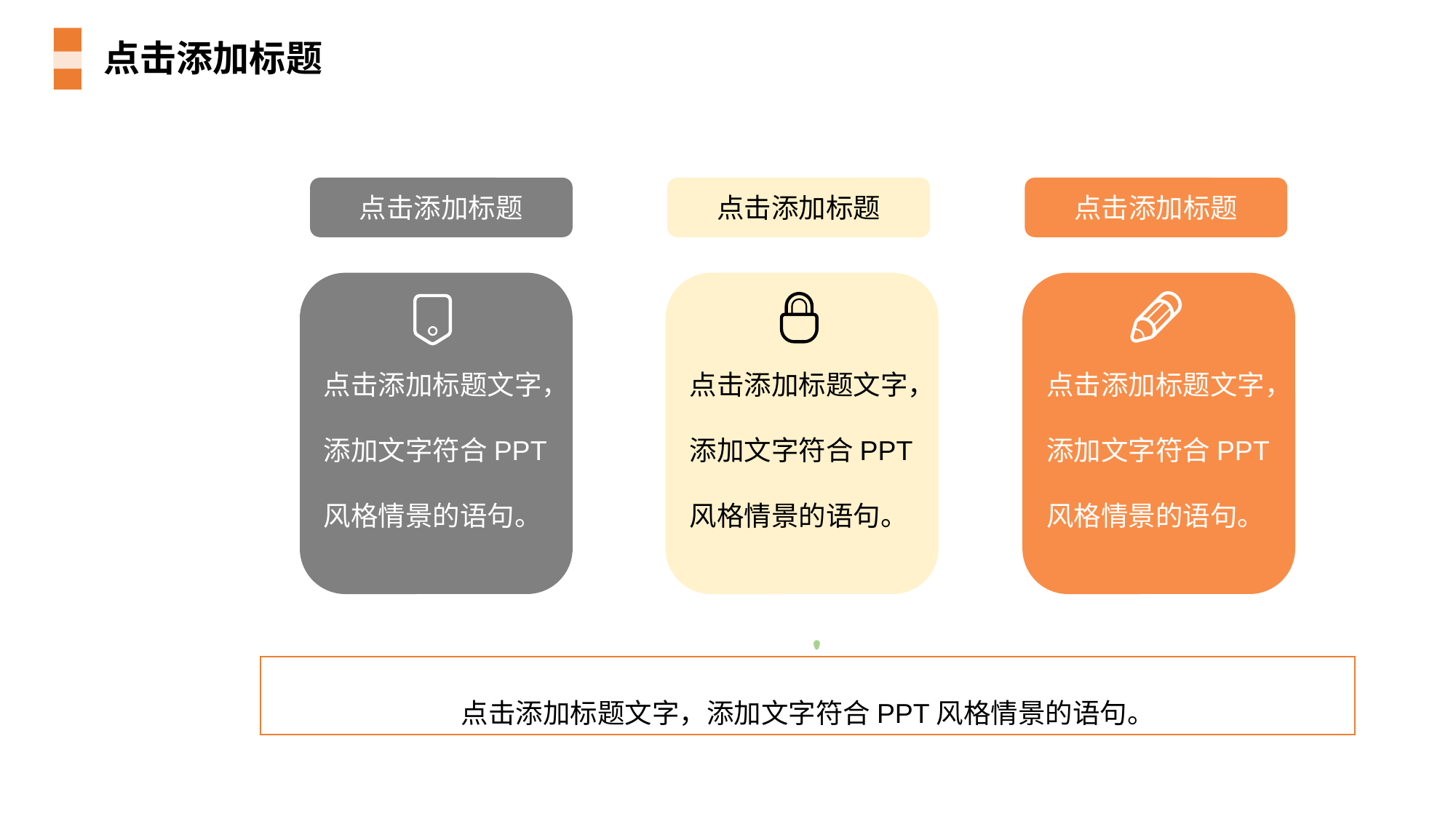

点击添加标题

点击添加标题
点击添加标题
点击添加标题
点击添加标题文字，添加文字符合PPT风格情景的语句。
点击添加标题文字，添加文字符合PPT风格情景的语句。
点击添加标题文字，添加文字符合PPT风格情景的语句。

点击添加标题文字，添加文字符合PPT风格情景的语句。